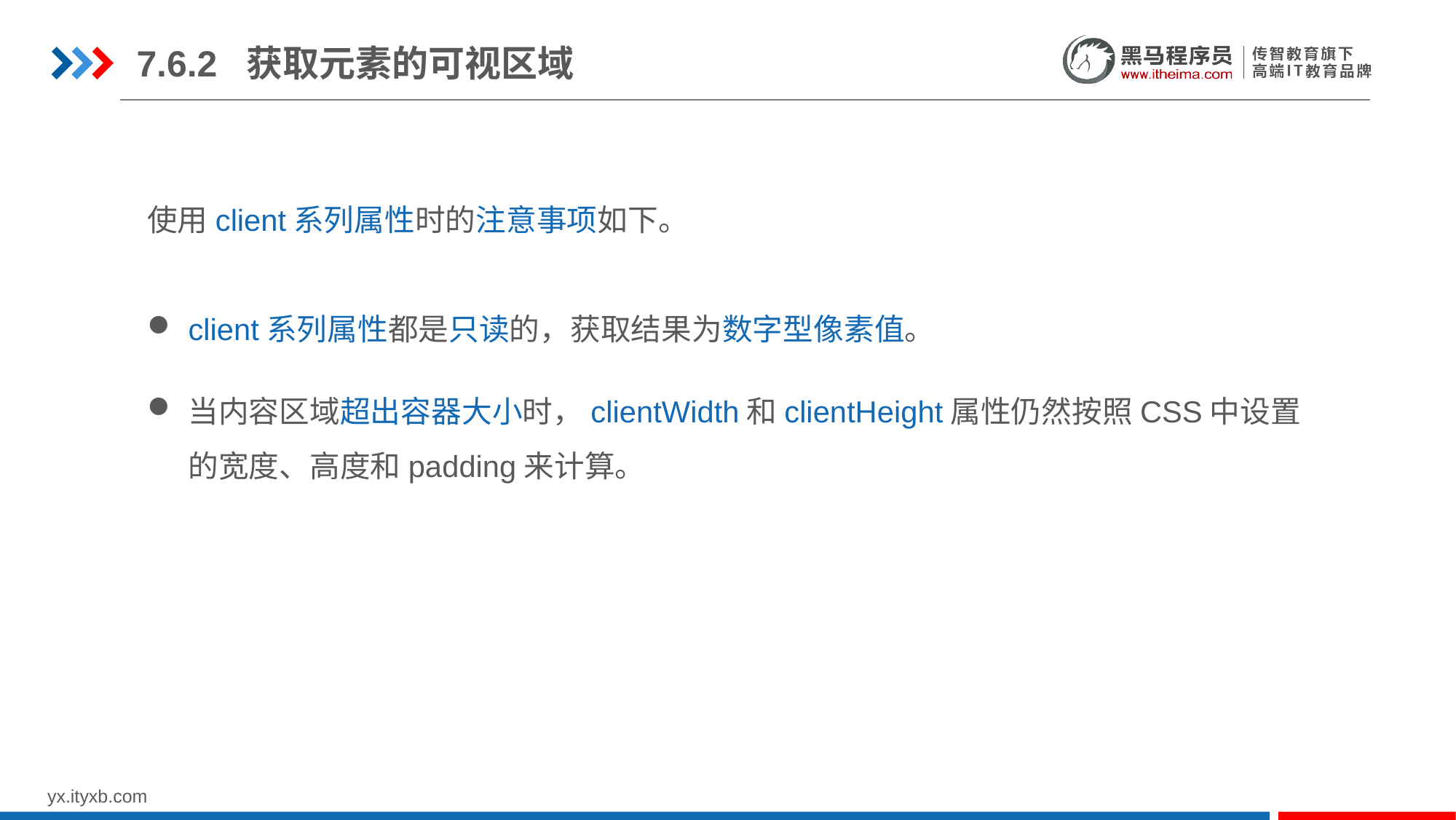

7.6.2  获取元素的可视区域
使用client系列属性时的注意事项如下。

client系列属性都是只读的，获取结果为数字型像素值。

当内容区域超出容器大小时，clientWidth和clientHeight属性仍然按照CSS中设置的宽度、高度和padding来计算。